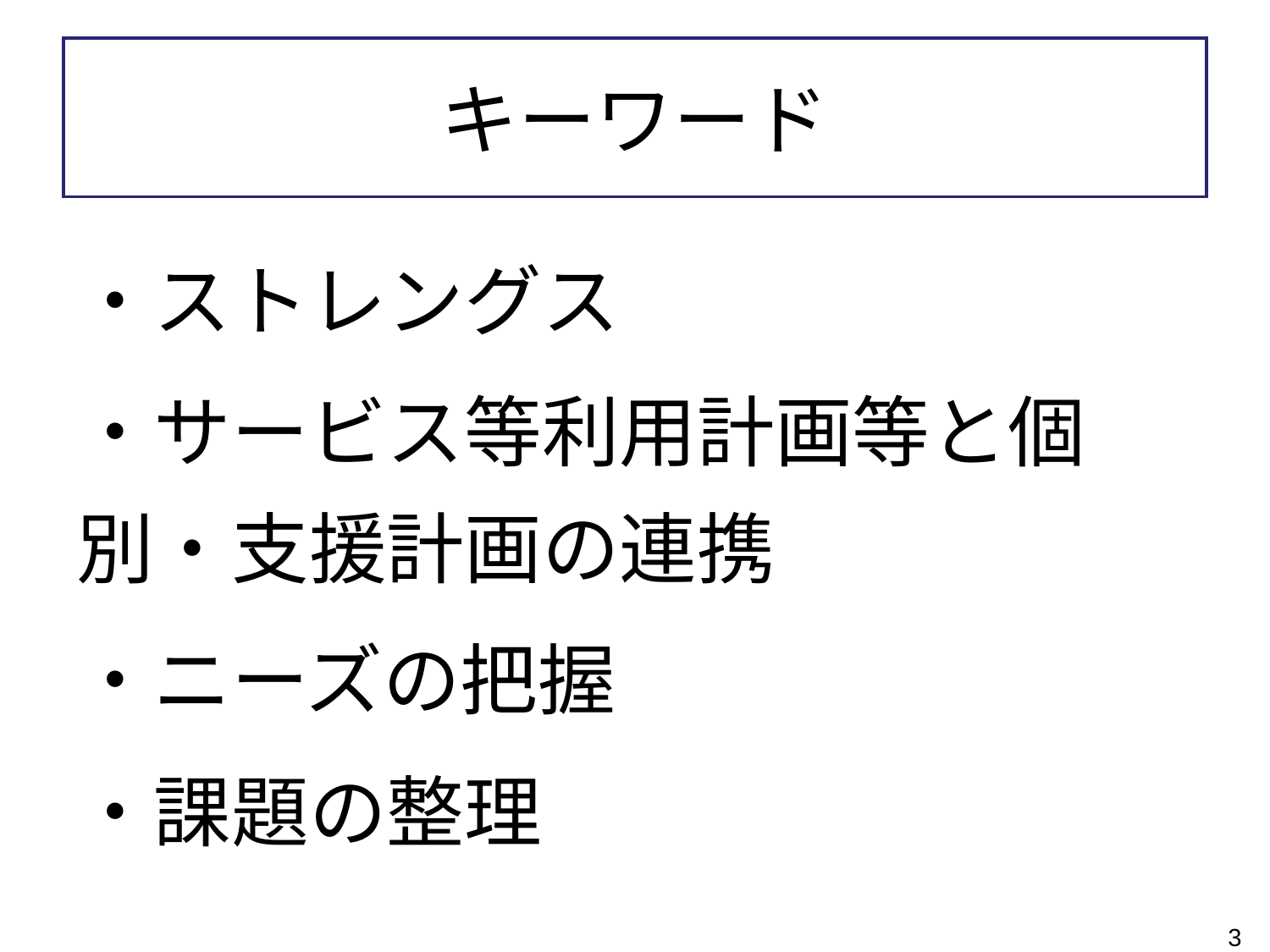

# キーワード
・ストレングス
・サービス等利用計画等と個別・支援計画の連携
・ニーズの把握
・課題の整理
3